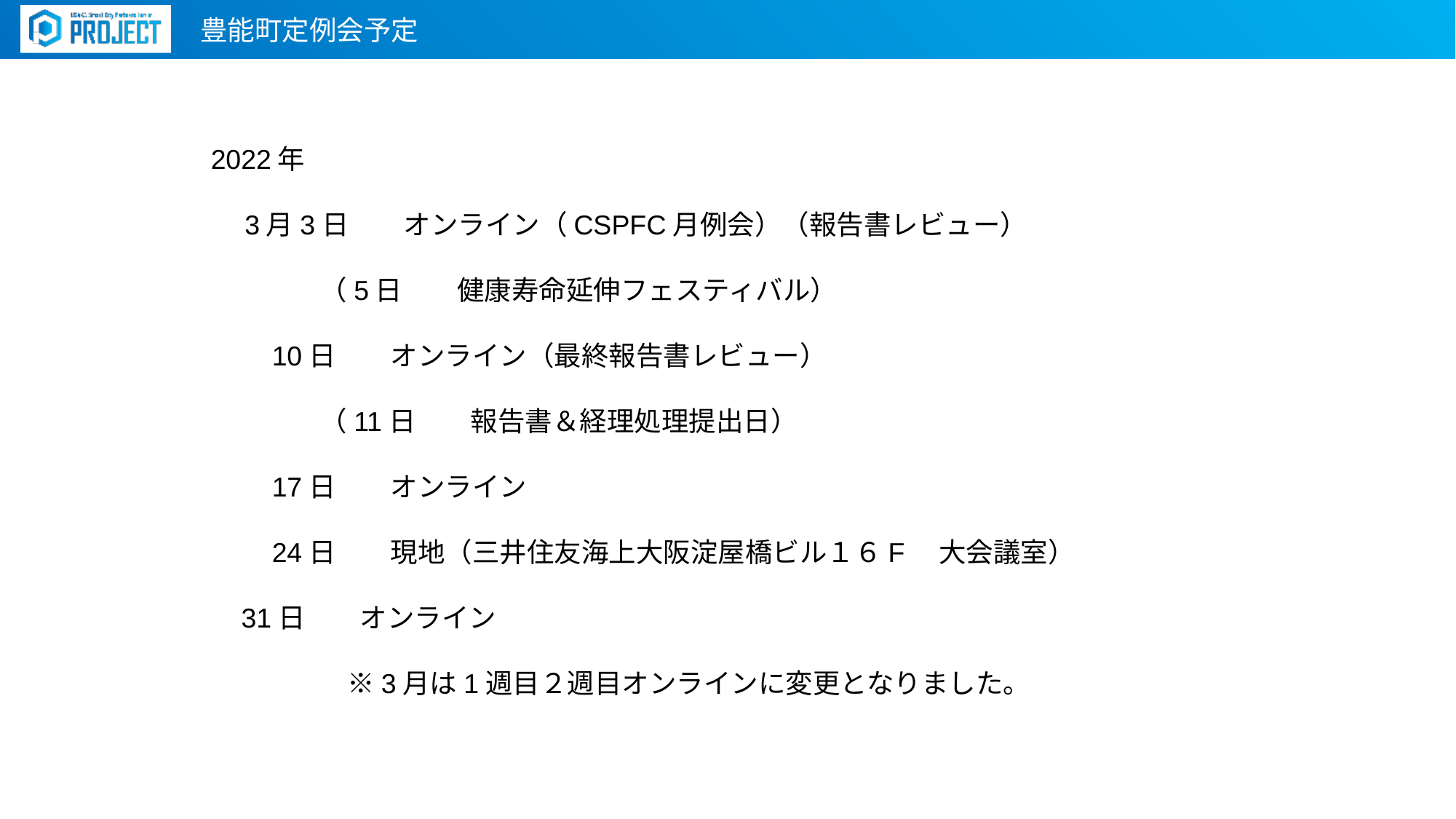

豊能町定例会予定

2022年

　3月3日　　オンライン（CSPFC月例会）（報告書レビュー）

　　　　（5日　　健康寿命延伸フェスティバル）

　　10日　　オンライン（最終報告書レビュー）

　　　　（11日　　報告書＆経理処理提出日）

　　17日　　オンライン

　　24日　　現地（三井住友海上大阪淀屋橋ビル１６F　大会議室）

    31日　　オンライン

　　　　　※3月は1週目２週目オンラインに変更となりました。